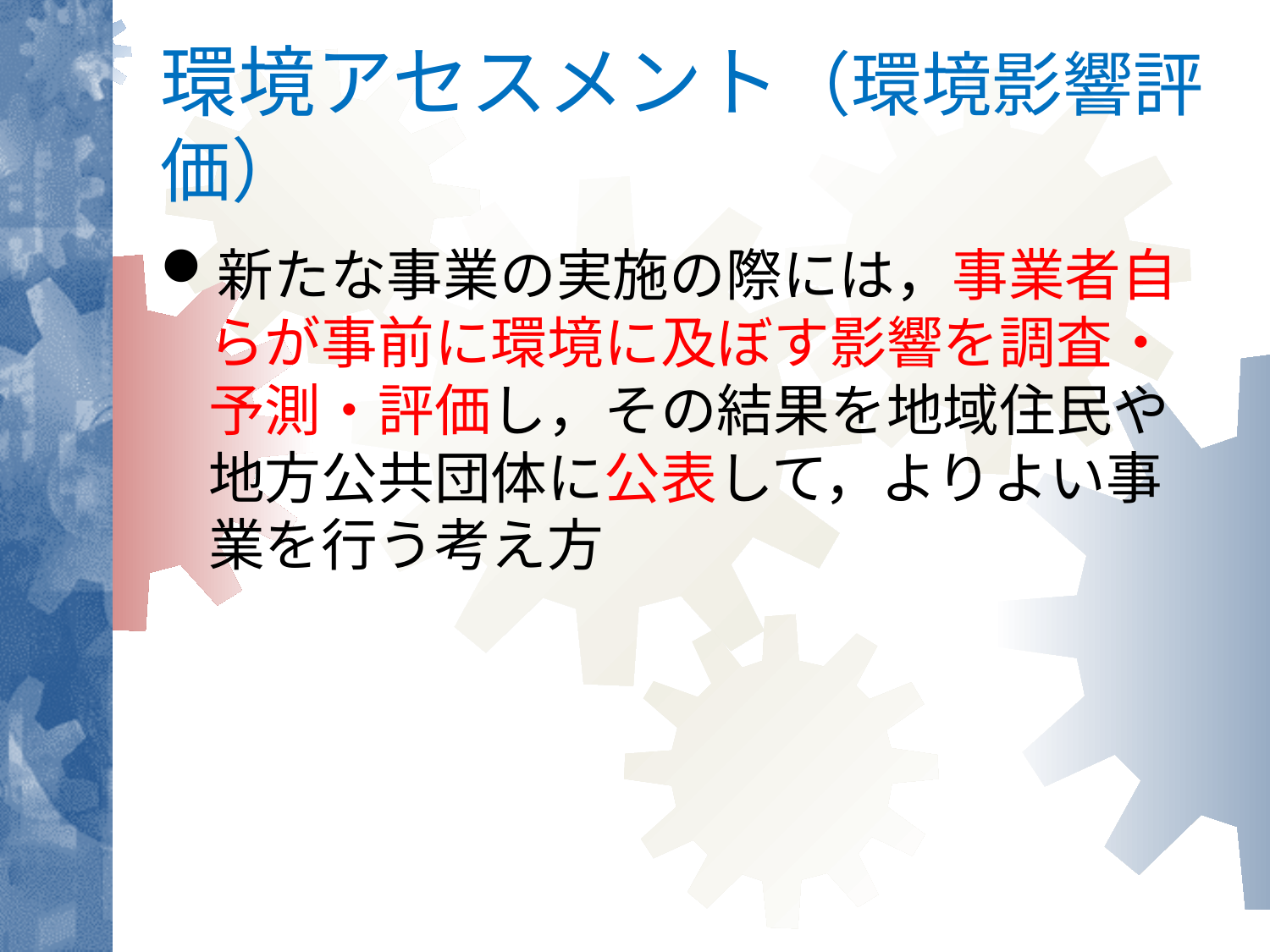

# 環境アセスメント（環境影響評価）
新たな事業の実施の際には，事業者自らが事前に環境に及ぼす影響を調査・予測・評価し，その結果を地域住民や地方公共団体に公表して，よりよい事業を行う考え方